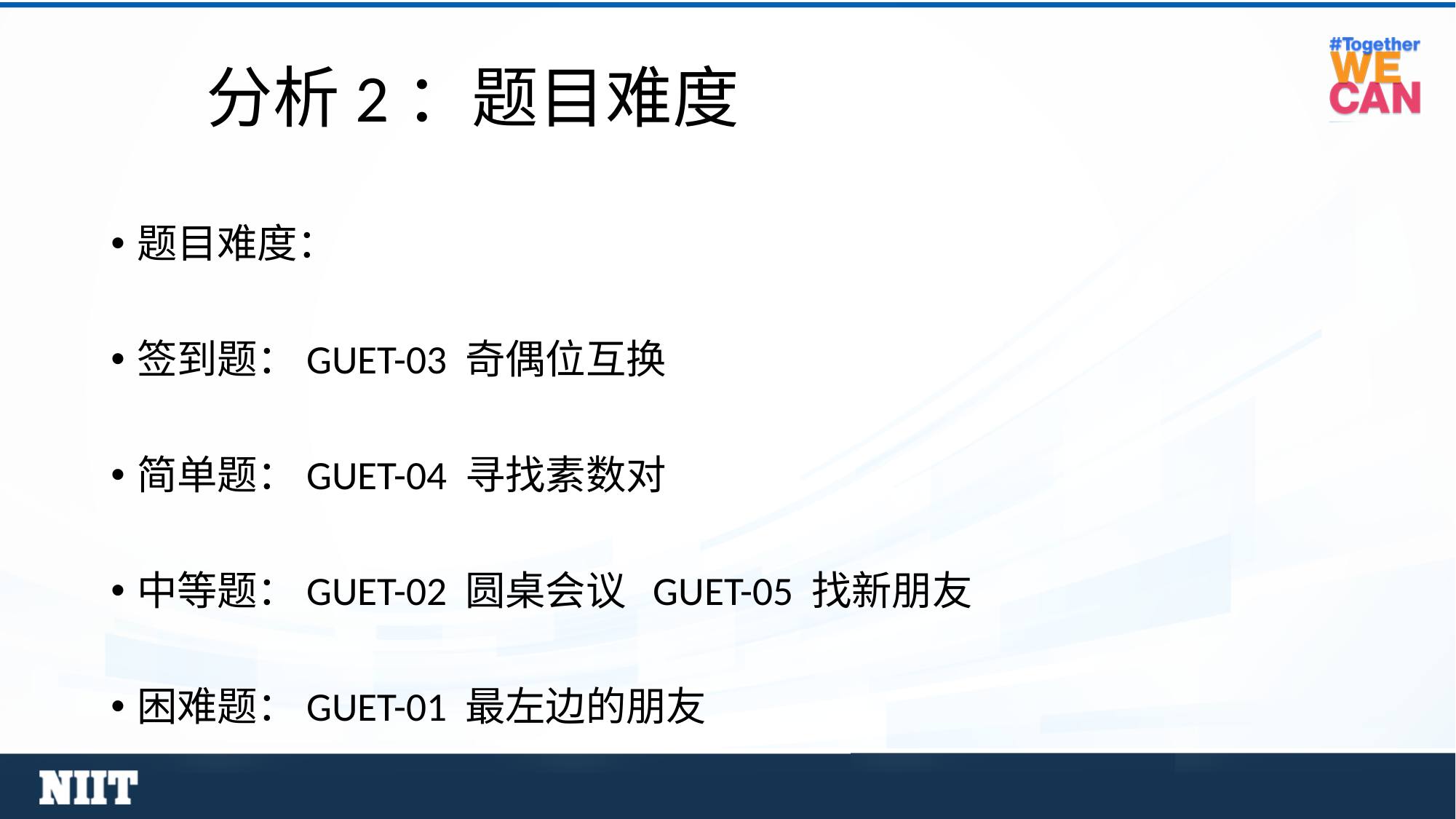

# 分析2：题目难度
题目难度：

签到题：GUET-03 奇偶位互换

简单题：GUET-04 寻找素数对

中等题：GUET-02 圆桌会议  GUET-05 找新朋友

困难题：GUET-01 最左边的朋友
3